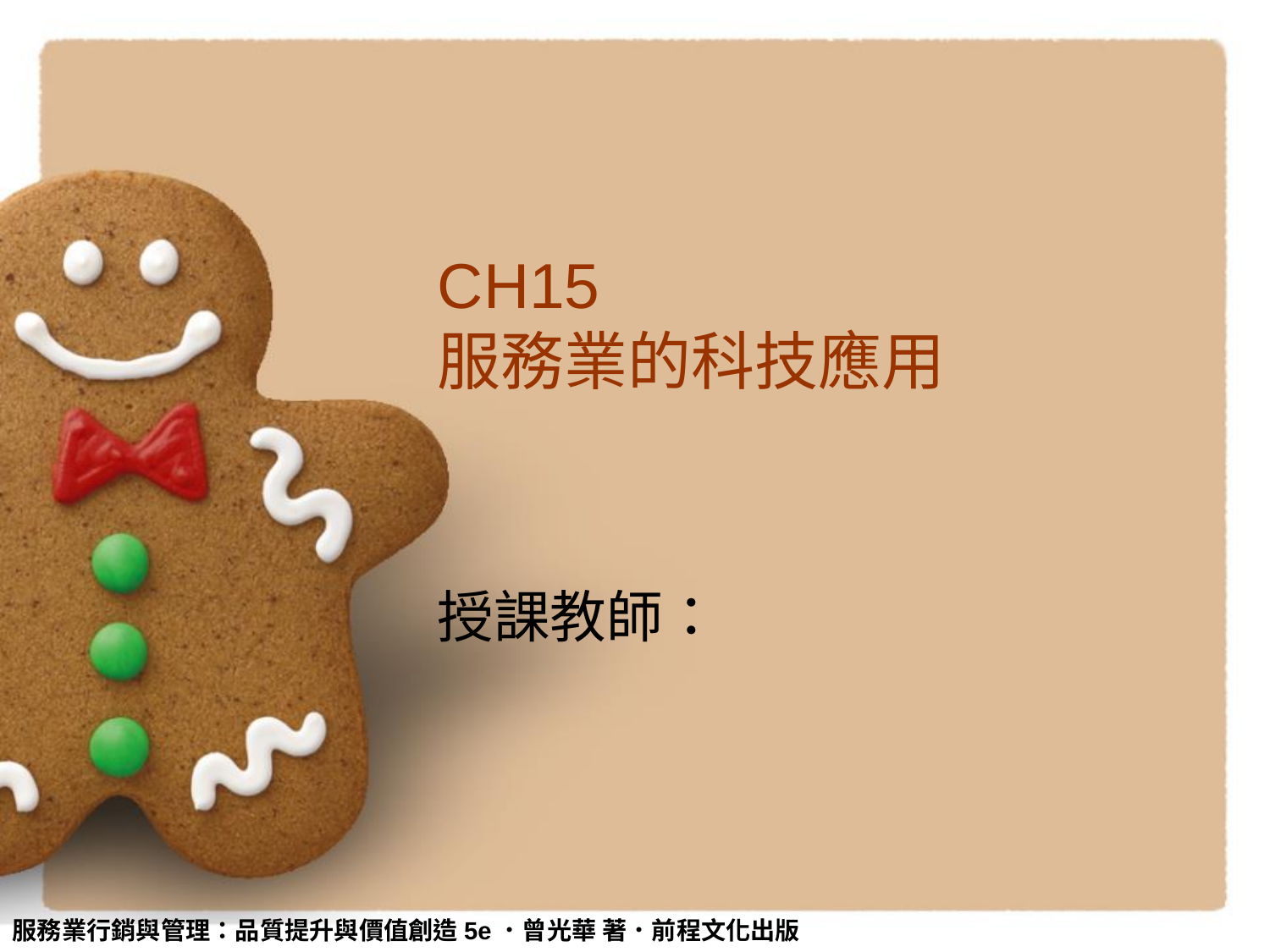

# CH15 服務業的科技應用

服務業行銷與管理：品質提升與價值創造5e．曾光華 著．前程文化出版